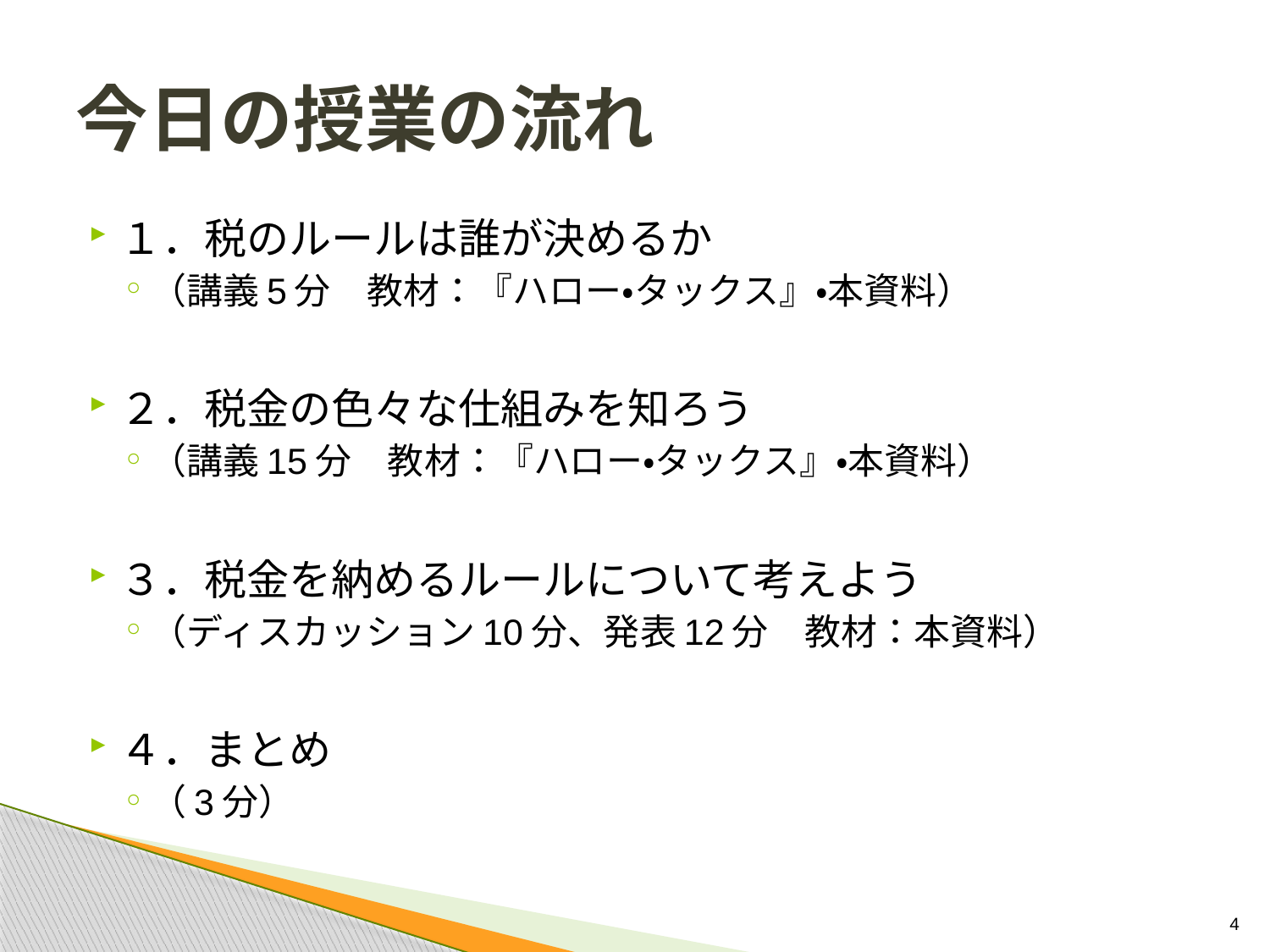

# 今日の授業の流れ
１．税のルールは誰が決めるか
（講義5分　教材：『ハロー・タックス』・本資料）

２．税金の色々な仕組みを知ろう
（講義15分　教材：『ハロー・タックス』・本資料）

３．税金を納めるルールについて考えよう
（ディスカッション10分、発表12分　教材：本資料）

４．まとめ
（3分）

4